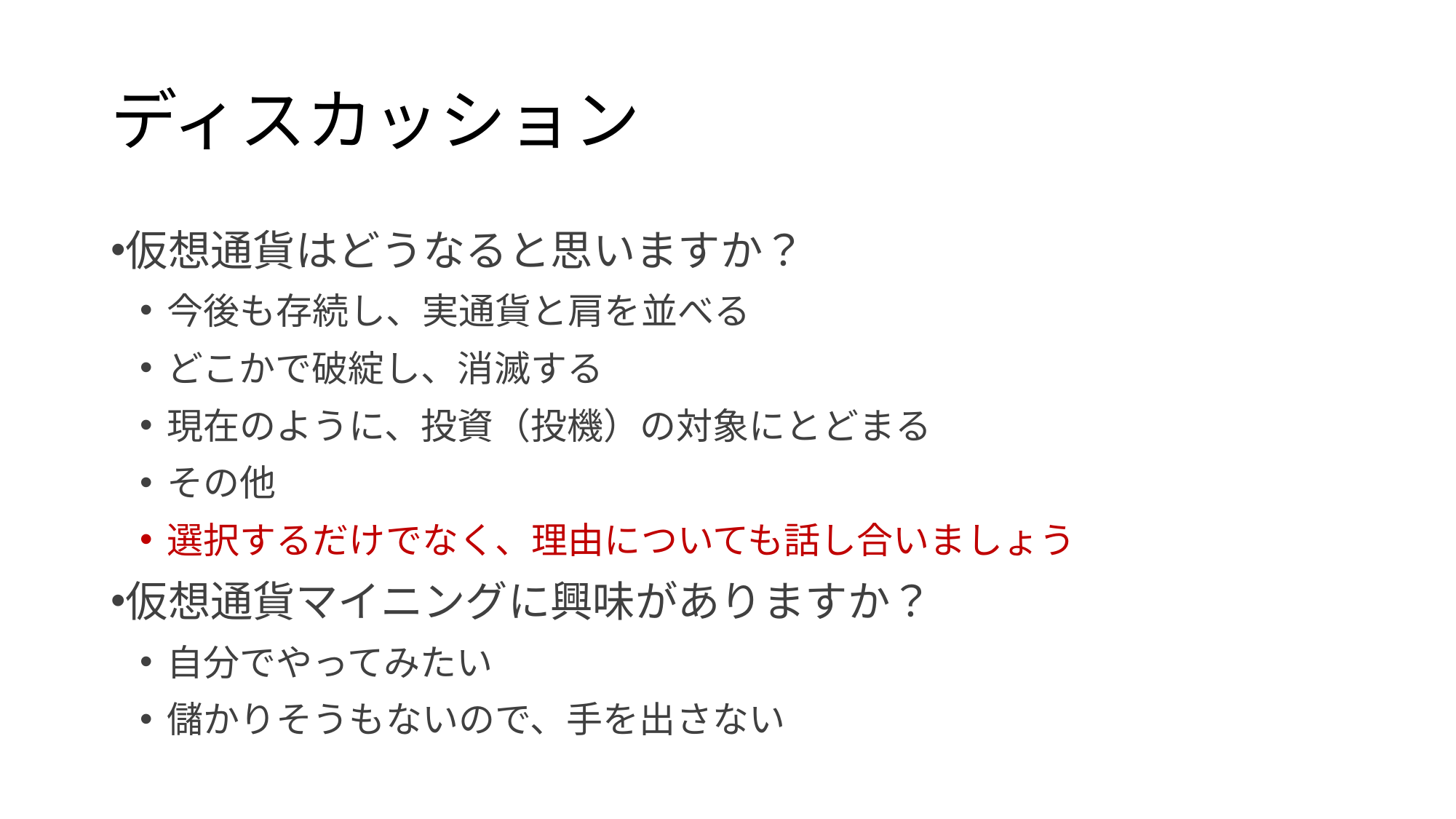

# ディスカッション
仮想通貨はどうなると思いますか？
今後も存続し、実通貨と肩を並べる
どこかで破綻し、消滅する
現在のように、投資（投機）の対象にとどまる
その他
選択するだけでなく、理由についても話し合いましょう
仮想通貨マイニングに興味がありますか？
自分でやってみたい
儲かりそうもないので、手を出さない